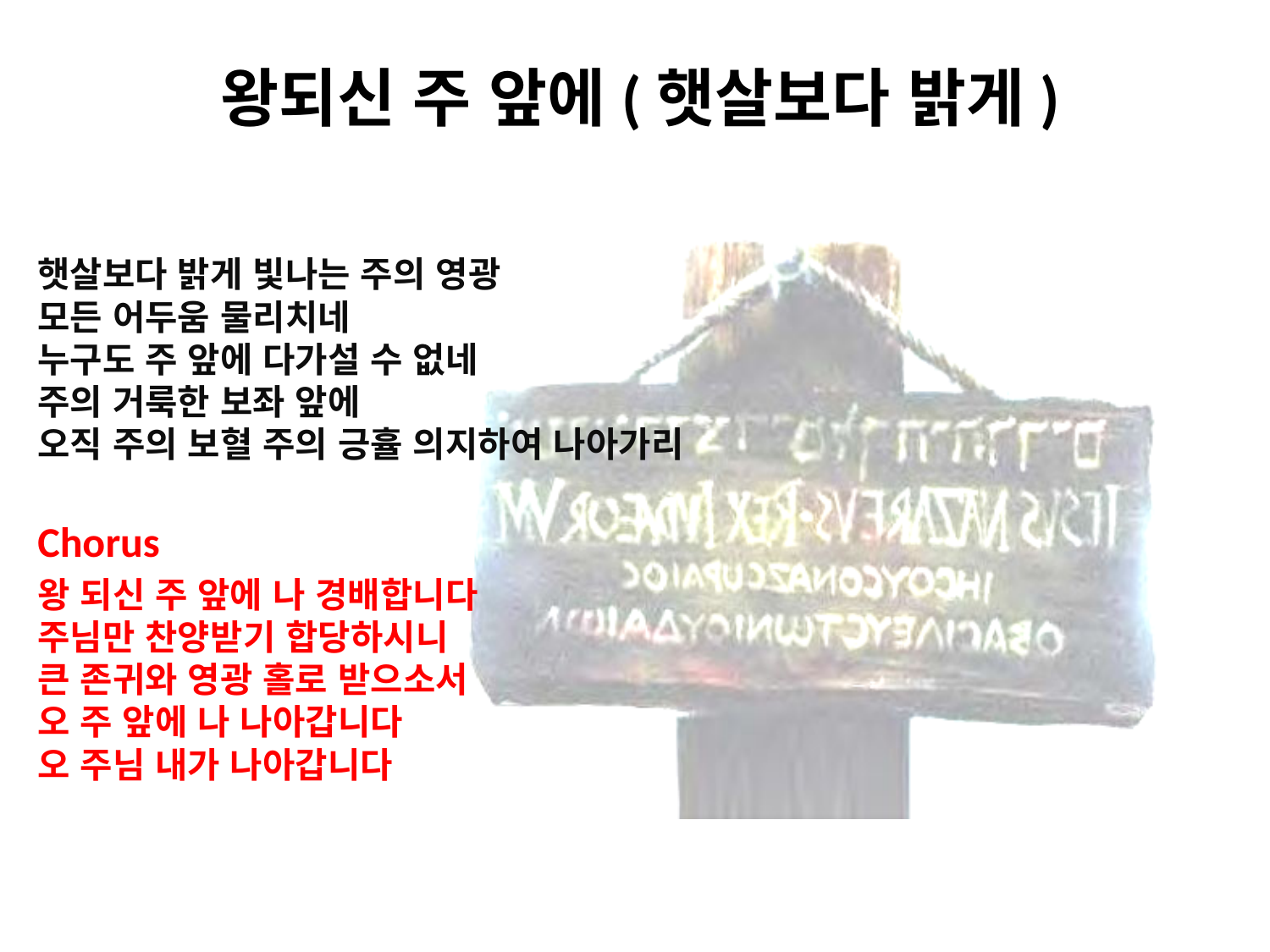

# 왕되신 주 앞에(햇살보다 밝게)
햇살보다 밝게 빛나는 주의 영광
모든 어두움 물리치네
누구도 주 앞에 다가설 수 없네
주의 거룩한 보좌 앞에
오직 주의 보혈 주의 긍휼 의지하여 나아가리
Chorus
왕 되신 주 앞에 나 경배합니다
주님만 찬양받기 합당하시니
큰 존귀와 영광 홀로 받으소서
오 주 앞에 나 나아갑니다
오 주님 내가 나아갑니다